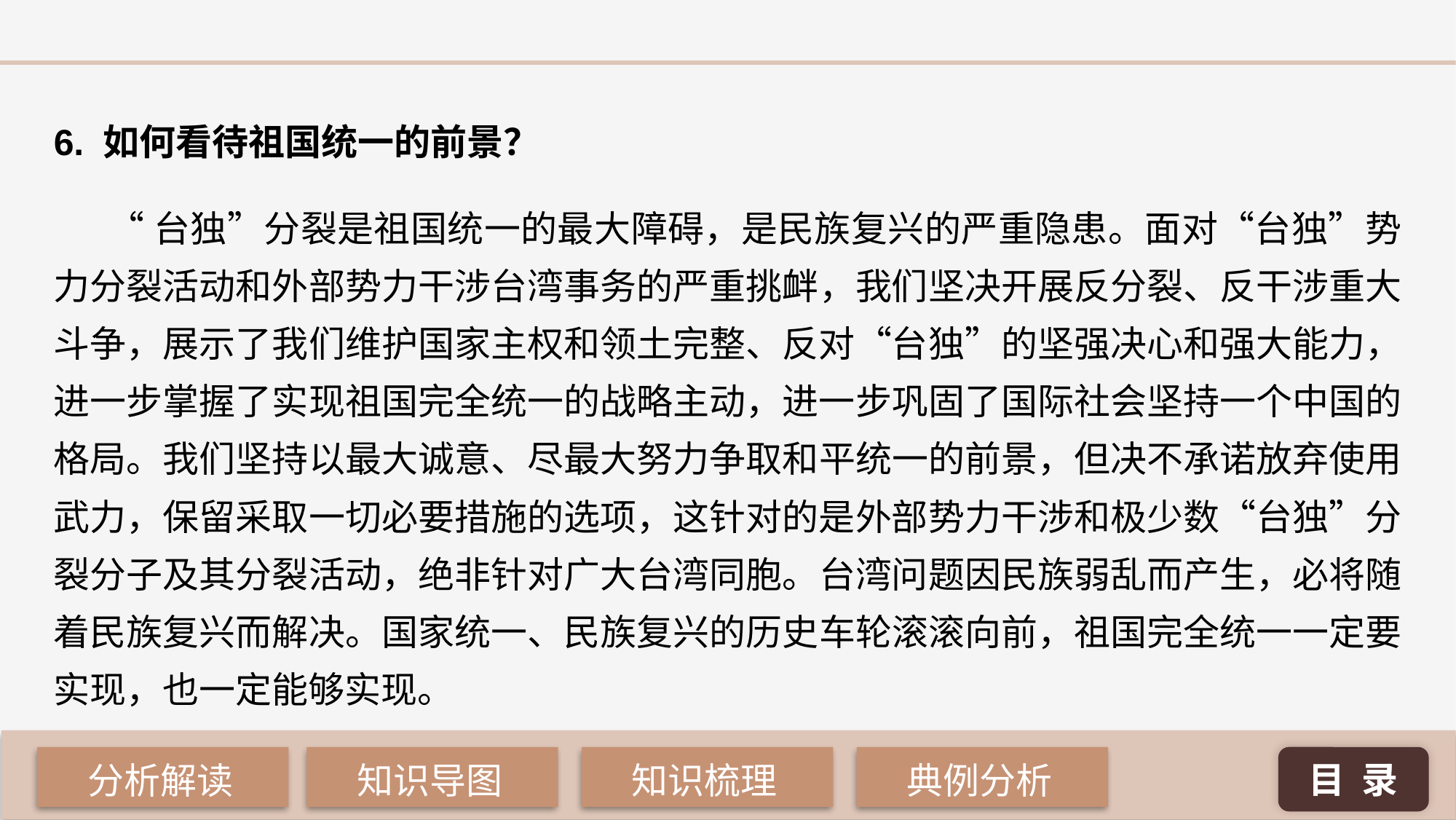

6. 如何看待祖国统一的前景？
“台独”分裂是祖国统一的最大障碍，是民族复兴的严重隐患。面对“台独”势力分裂活动和外部势力干涉台湾事务的严重挑衅，我们坚决开展反分裂、反干涉重大斗争，展示了我们维护国家主权和领土完整、反对“台独”的坚强决心和强大能力，进一步掌握了实现祖国完全统一的战略主动，进一步巩固了国际社会坚持一个中国的格局。我们坚持以最大诚意、尽最大努力争取和平统一的前景，但决不承诺放弃使用武力，保留采取一切必要措施的选项，这针对的是外部势力干涉和极少数“台独”分裂分子及其分裂活动，绝非针对广大台湾同胞。台湾问题因民族弱乱而产生，必将随着民族复兴而解决。国家统一、民族复兴的历史车轮滚滚向前，祖国完全统一一定要实现，也一定能够实现。